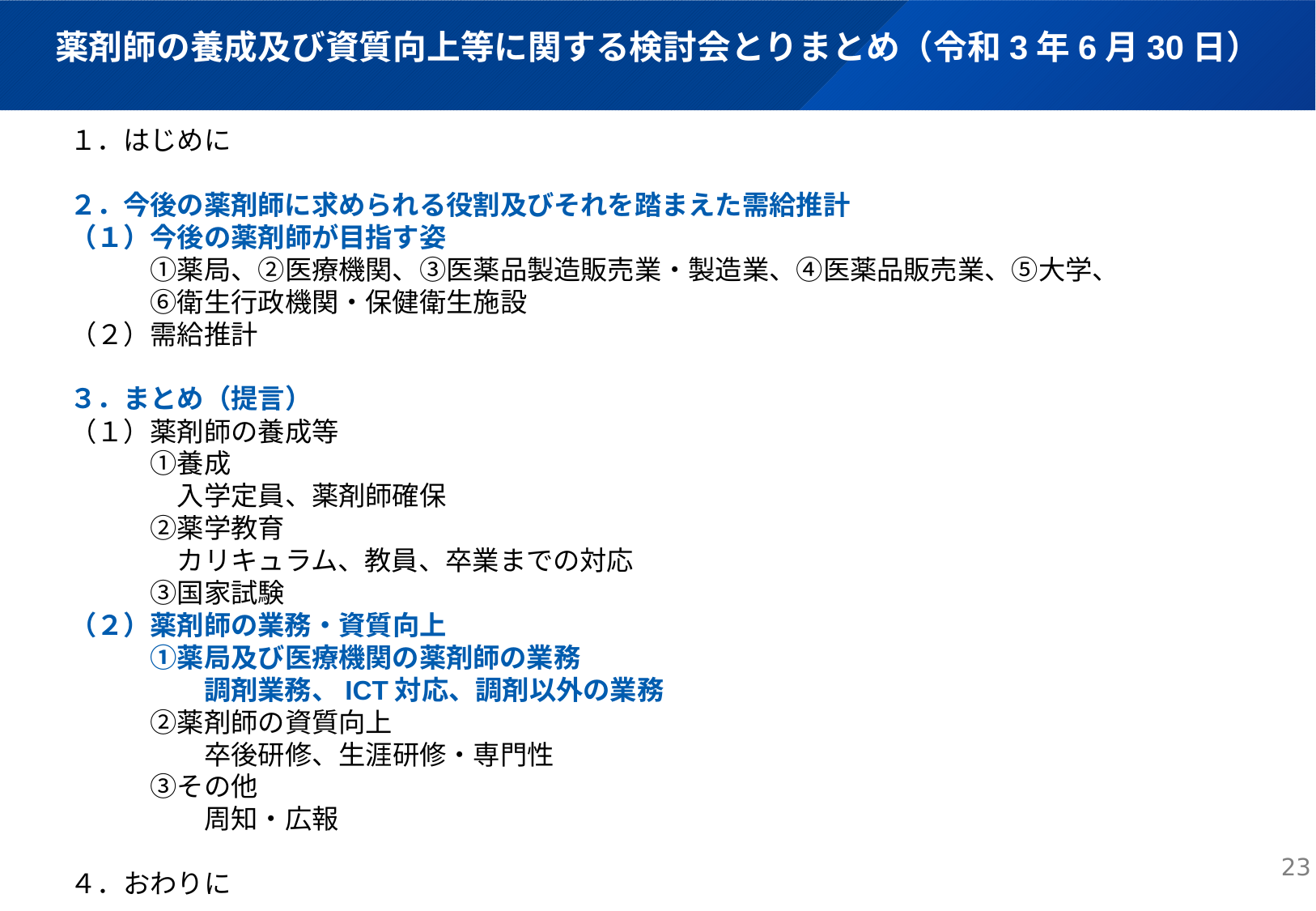

# 薬剤師の養成及び資質向上等に関する検討会とりまとめ（令和3年6月30日）
１．はじめに

２．今後の薬剤師に求められる役割及びそれを踏まえた需給推計
（１）今後の薬剤師が目指す姿
　　　①薬局、②医療機関、③医薬品製造販売業・製造業、④医薬品販売業、⑤大学、
　　　⑥衛生行政機関・保健衛生施設
（２）需給推計

３．まとめ（提言）
（１）薬剤師の養成等
　　　①養成
　　　　入学定員、薬剤師確保
　　　②薬学教育
　　　　カリキュラム、教員、卒業までの対応
　　　③国家試験
（２）薬剤師の業務・資質向上
　　　①薬局及び医療機関の薬剤師の業務
　　　　　調剤業務、ICT対応、調剤以外の業務
　　　②薬剤師の資質向上
　　　　　卒後研修、生涯研修・専門性
　　　③その他
　　　　　周知・広報

４．おわりに
23